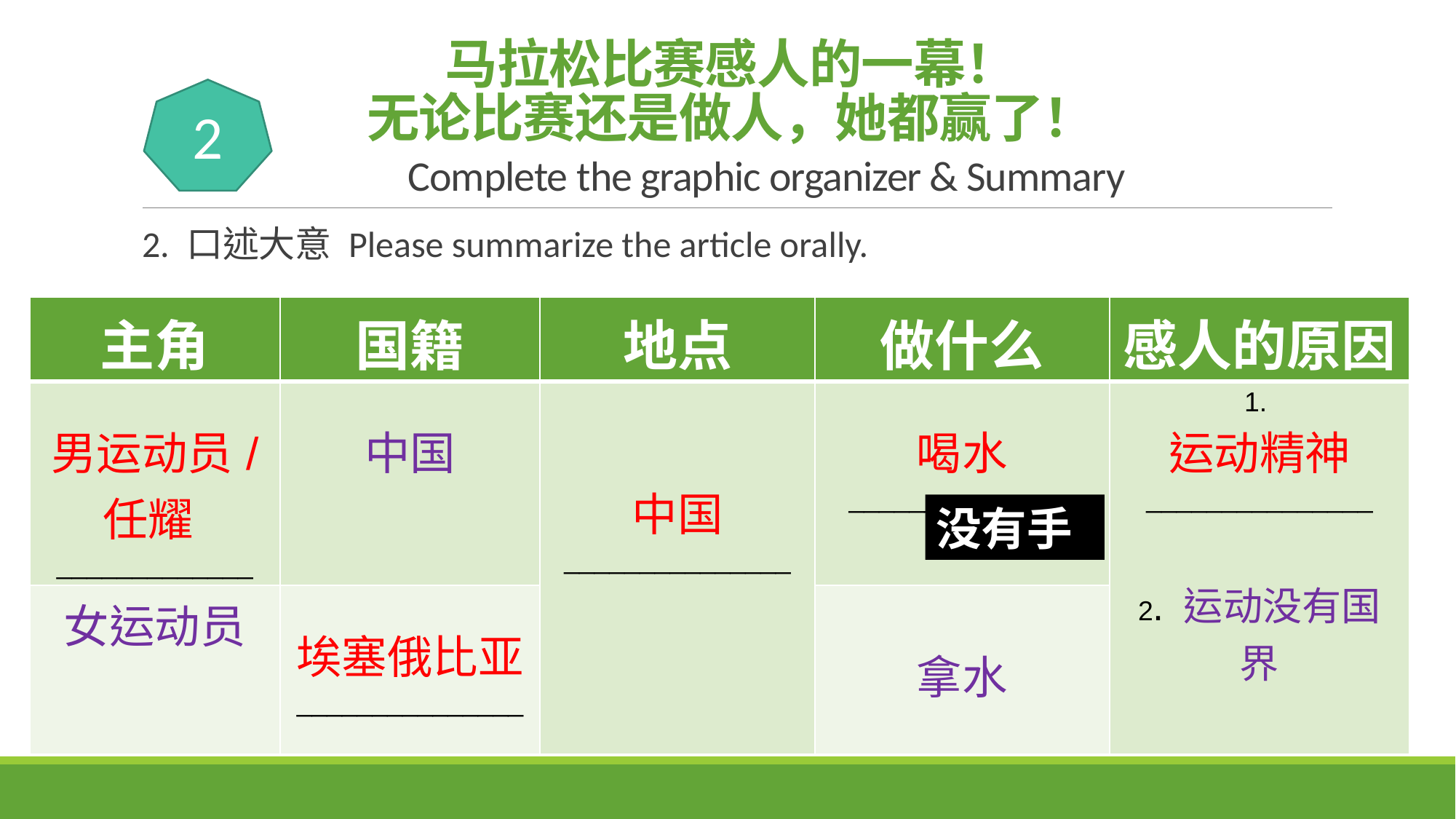

# 马拉松比赛感人的一幕！ 无论比赛还是做人，她都赢了！ Complete the graphic organizer & Summary
2
2. 口述大意 Please summarize the article orally.

| 主角 | 国籍 | 地点 | 做什么 | 感人的原因 |
| --- | --- | --- | --- | --- |
| 男运动员/ 任耀\_\_\_\_\_\_\_\_\_\_\_\_\_ | 中国 | 中国 \_\_\_\_\_\_\_\_\_\_\_\_\_\_\_ | 喝水 \_\_\_\_\_\_\_\_\_\_\_\_\_\_\_ | 1. 运动精神 \_\_\_\_\_\_\_\_\_\_\_\_\_\_\_ 2. 运动没有国界 |
| 女运动员 | 埃塞俄比亚 \_\_\_\_\_\_\_\_\_\_\_\_\_\_\_ |  | 拿水 |  |
没有手